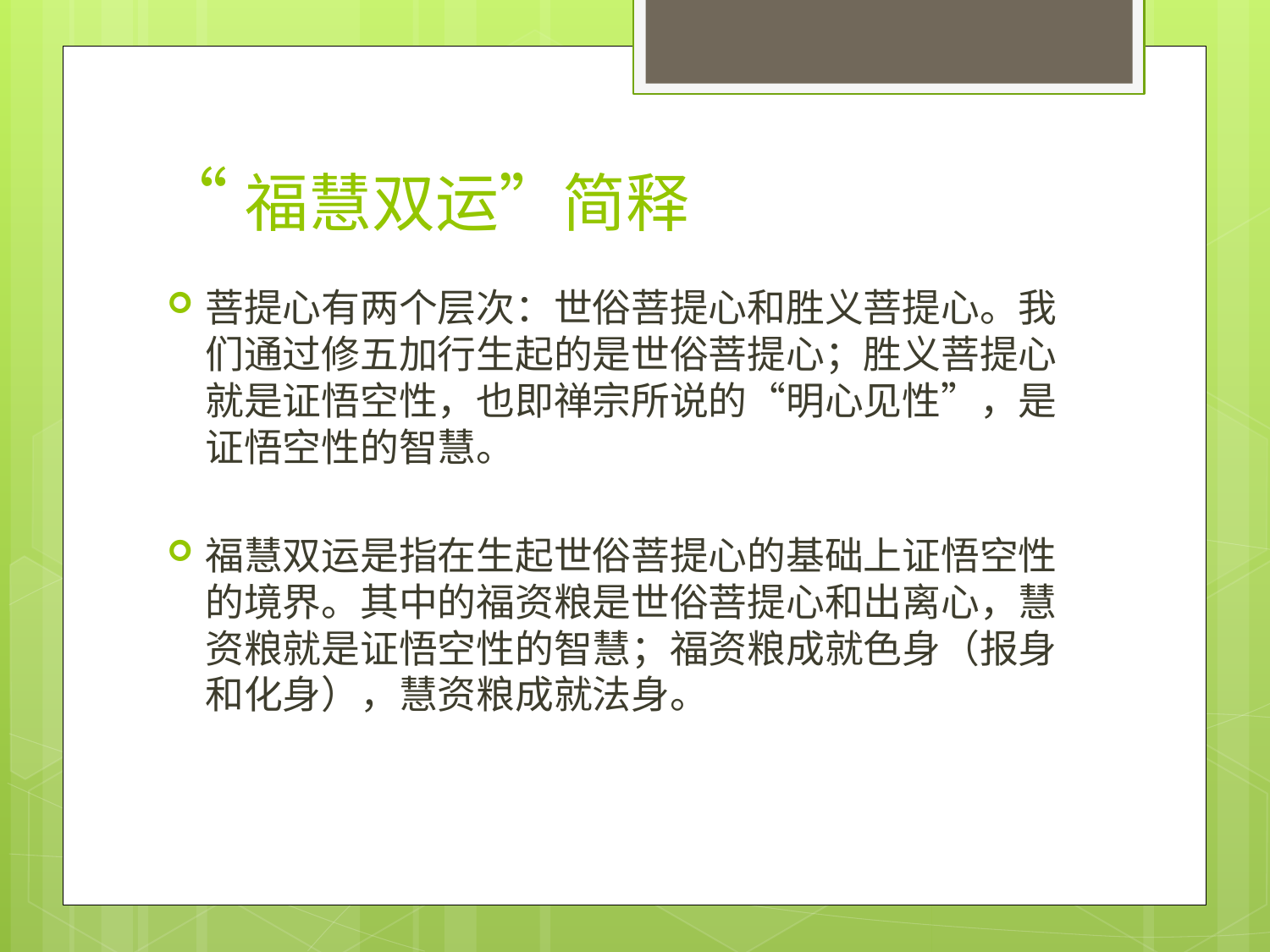

# “福慧双运”简释
菩提心有两个层次：世俗菩提心和胜义菩提心。我们通过修五加行生起的是世俗菩提心；胜义菩提心就是证悟空性，也即禅宗所说的“明心见性”，是证悟空性的智慧。

福慧双运是指在生起世俗菩提心的基础上证悟空性的境界。其中的福资粮是世俗菩提心和出离心，慧资粮就是证悟空性的智慧；福资粮成就色身（报身和化身），慧资粮成就法身。